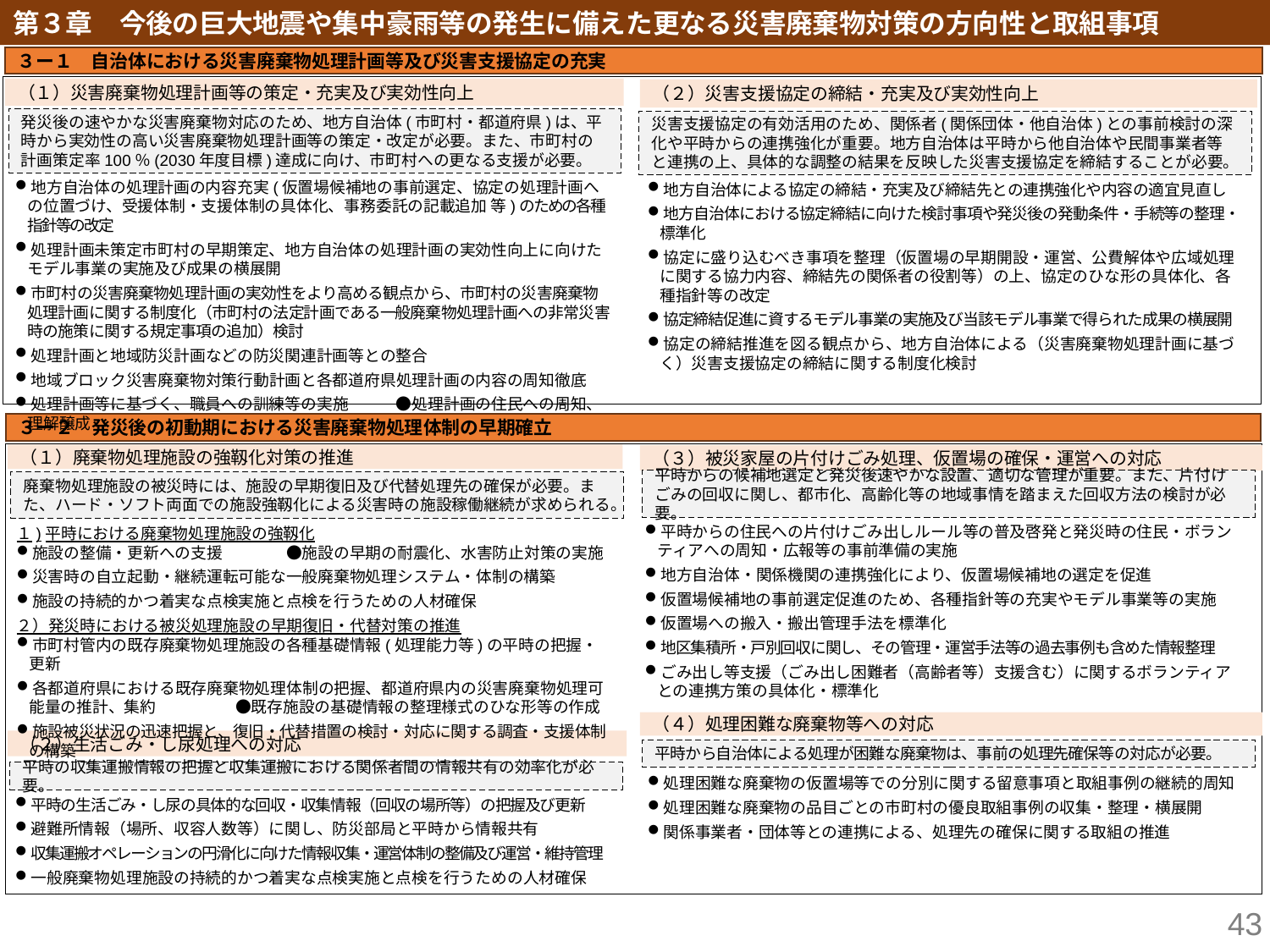

第３章　今後の巨大地震や集中豪雨等の発生に備えた更なる災害廃棄物対策の方向性と取組事項
３ー１　自治体における災害廃棄物処理計画等及び災害支援協定の充実

（１）災害廃棄物処理計画等の策定・充実及び実効性向上
（２）災害支援協定の締結・充実及び実効性向上
発災後の速やかな災害廃棄物対応のため、地方自治体(市町村・都道府県)は、平時から実効性の高い災害廃棄物処理計画等の策定・改定が必要。また、市町村の計画策定率100％(2030年度目標)達成に向け、市町村への更なる支援が必要。
災害支援協定の有効活用のため、関係者(関係団体・他自治体)との事前検討の深化や平時からの連携強化が重要。地方自治体は平時から他自治体や民間事業者等と連携の上、具体的な調整の結果を反映した災害支援協定を締結することが必要。
地方自治体の処理計画の内容充実(仮置場候補地の事前選定、協定の処理計画への位置づけ、受援体制・支援体制の具体化、事務委託の記載追加 等)のための各種指針等の改定
処理計画未策定市町村の早期策定、地方自治体の処理計画の実効性向上に向けたモデル事業の実施及び成果の横展開
市町村の災害廃棄物処理計画の実効性をより高める観点から、市町村の災害廃棄物処理計画に関する制度化（市町村の法定計画である一般廃棄物処理計画への非常災害時の施策に関する規定事項の追加）検討
処理計画と地域防災計画などの防災関連計画等との整合
地域ブロック災害廃棄物対策行動計画と各都道府県処理計画の内容の周知徹底
処理計画等に基づく、職員への訓練等の実施　　　●処理計画の住民への周知、理解醸成
地方自治体による協定の締結・充実及び締結先との連携強化や内容の適宜見直し
地方自治体における協定締結に向けた検討事項や発災後の発動条件・手続等の整理・標準化
協定に盛り込むべき事項を整理（仮置場の早期開設・運営、公費解体や広域処理に関する協力内容、締結先の関係者の役割等）の上、協定のひな形の具体化、各種指針等の改定
協定締結促進に資するモデル事業の実施及び当該モデル事業で得られた成果の横展開
協定の締結推進を図る観点から、地方自治体による（災害廃棄物処理計画に基づく）災害支援協定の締結に関する制度化検討
３ー２　発災後の初動期における災害廃棄物処理体制の早期確立

（１）廃棄物処理施設の強靱化対策の推進
（３）被災家屋の片付けごみ処理、仮置場の確保・運営への対応
平時からの候補地選定と発災後速やかな設置、適切な管理が重要。また、片付けごみの回収に関し、都市化、高齢化等の地域事情を踏まえた回収方法の検討が必要。
廃棄物処理施設の被災時には、施設の早期復旧及び代替処理先の確保が必要。また、ハード・ソフト両面での施設強靱化による災害時の施設稼働継続が求められる。
平時からの住民への片付けごみ出しルール等の普及啓発と発災時の住民・ボランティアへの周知・広報等の事前準備の実施
地方自治体・関係機関の連携強化により、仮置場候補地の選定を促進
仮置場候補地の事前選定促進のため、各種指針等の充実やモデル事業等の実施
仮置場への搬入・搬出管理手法を標準化
地区集積所・戸別回収に関し、その管理・運営手法等の過去事例も含めた情報整理
ごみ出し等支援（ごみ出し困難者（高齢者等）支援含む）に関するボランティアとの連携方策の具体化・標準化

１)平時における廃棄物処理施設の強靱化
施設の整備・更新への支援　　　　●施設の早期の耐震化、水害防止対策の実施
災害時の自立起動・継続運転可能な一般廃棄物処理システム・体制の構築
施設の持続的かつ着実な点検実施と点検を行うための人材確保
２）発災時における被災処理施設の早期復旧・代替対策の推進
市町村管内の既存廃棄物処理施設の各種基礎情報(処理能力等)の平時の把握・更新
各都道府県における既存廃棄物処理体制の把握、都道府県内の災害廃棄物処理可能量の推計、集約　　　　　●既存施設の基礎情報の整理様式のひな形等の作成
施設被災状況の迅速把握と、復旧・代替措置の検討・対応に関する調査・支援体制の構築
（４）処理困難な廃棄物等への対応
（２）生活ごみ・し尿処理への対応
平時から自治体による処理が困難な廃棄物は、事前の処理先確保等の対応が必要。
平時の収集運搬情報の把握と収集運搬における関係者間の情報共有の効率化が必要。
処理困難な廃棄物の仮置場等での分別に関する留意事項と取組事例の継続的周知
処理困難な廃棄物の品目ごとの市町村の優良取組事例の収集・整理・横展開
関係事業者・団体等との連携による、処理先の確保に関する取組の推進
平時の生活ごみ・し尿の具体的な回収・収集情報（回収の場所等）の把握及び更新
避難所情報（場所、収容人数等）に関し、防災部局と平時から情報共有
収集運搬オペレーションの円滑化に向けた情報収集・運営体制の整備及び運営・維持管理
一般廃棄物処理施設の持続的かつ着実な点検実施と点検を行うための人材確保
43